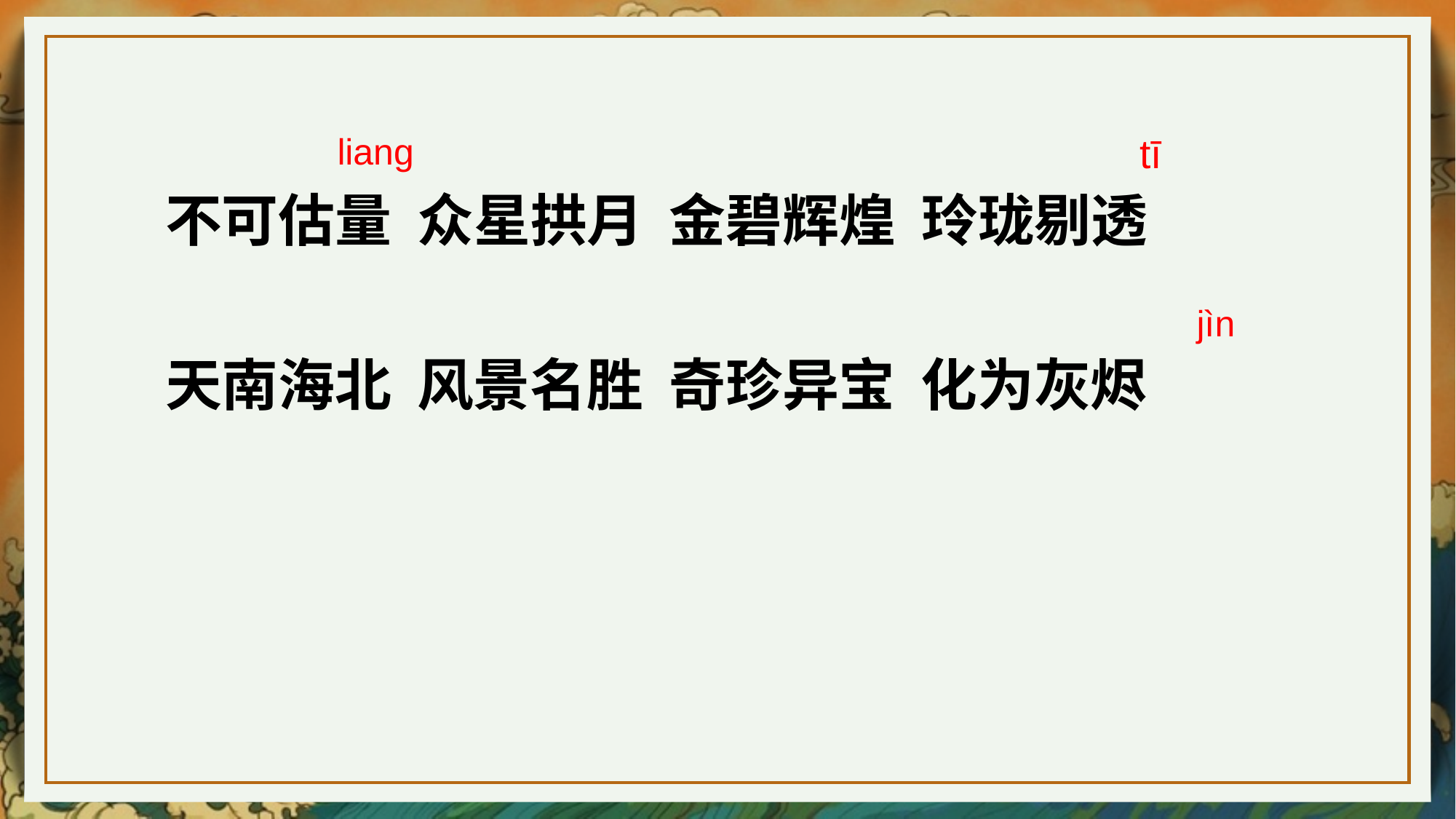

不可估量  众星拱月  金碧辉煌  玲珑剔透
天南海北  风景名胜  奇珍异宝  化为灰烬
lianɡ
tī
jìn